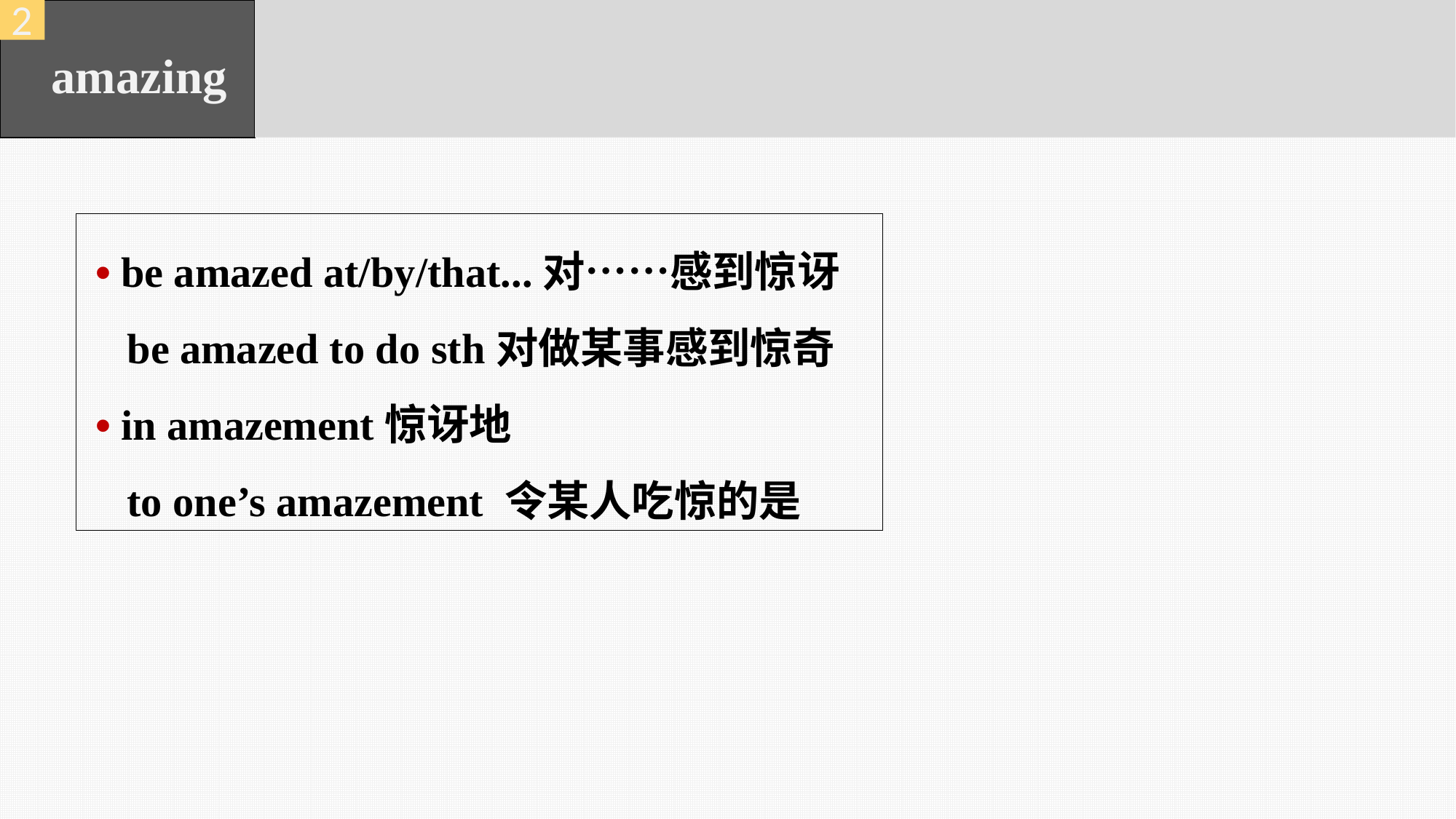

2

amazing
• be amazed at/by/that...对……感到惊讶
   be amazed to do sth对做某事感到惊奇
• in amazement惊讶地
   to one’s amazement 令某人吃惊的是